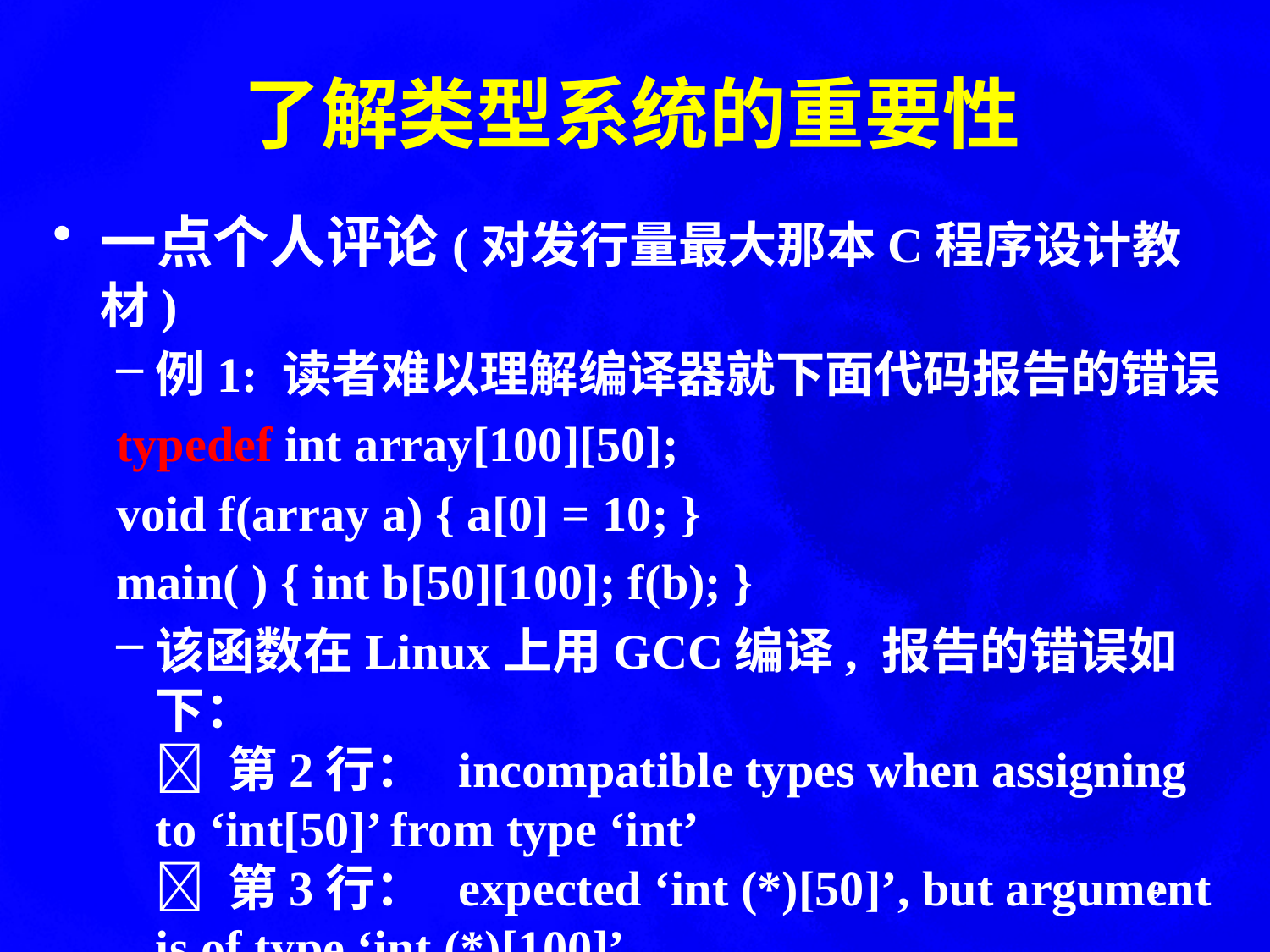

了解类型系统的重要性
一点个人评论(对发行量最大那本C程序设计教材)
例1: 读者难以理解编译器就下面代码报告的错误
typedef int array[100][50];
void f(array a) { a[0] = 10; }
main( ) { int b[50][100]; f(b); }
该函数在Linux上用GCC编译, 报告的错误如下：
	• 第2行：  incompatible types when assigning to ‘int[50]’ from type ‘int’
	• 第3行：  expected ‘int (*)[50]’, but argument is of type ‘int (*)[100]’
9